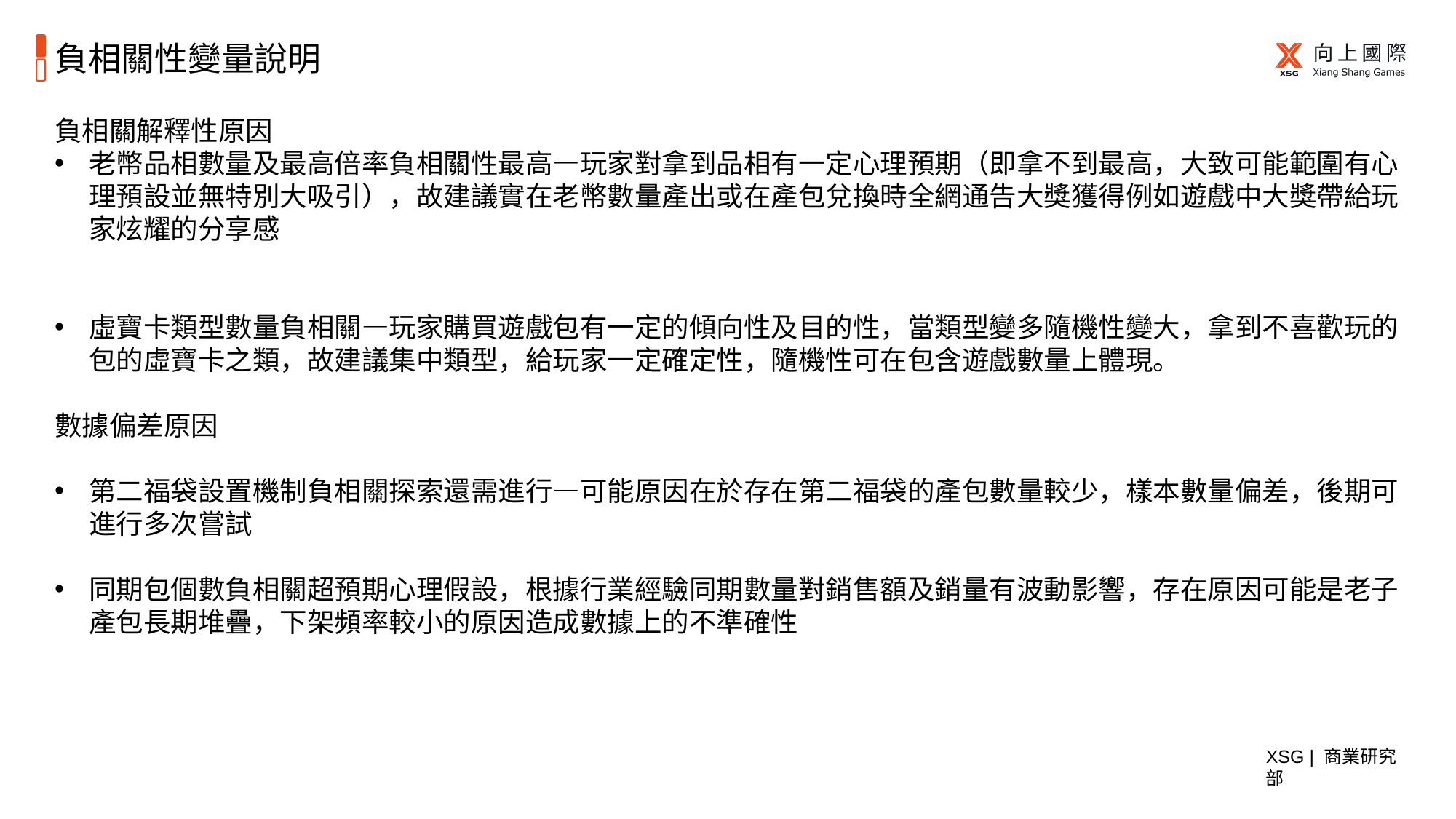

# 負相關性變量說明
負相關解釋性原因
老幣品相數量及最高倍率負相關性最高—玩家對拿到品相有一定心理預期（即拿不到最高，大致可能範圍有心理預設並無特別大吸引），故建議實在老幣數量產出或在產包兌換時全網通告大獎獲得例如遊戲中大獎帶給玩家炫耀的分享感

虛寶卡類型數量負相關—玩家購買遊戲包有一定的傾向性及目的性，當類型變多隨機性變大，拿到不喜歡玩的包的虛寶卡之類，故建議集中類型，給玩家一定確定性，隨機性可在包含遊戲數量上體現。

數據偏差原因

第二福袋設置機制負相關探索還需進行—可能原因在於存在第二福袋的產包數量較少，樣本數量偏差，後期可進行多次嘗試

同期包個數負相關超預期心理假設，根據行業經驗同期數量對銷售額及銷量有波動影響，存在原因可能是老子產包長期堆疊，下架頻率較小的原因造成數據上的不準確性